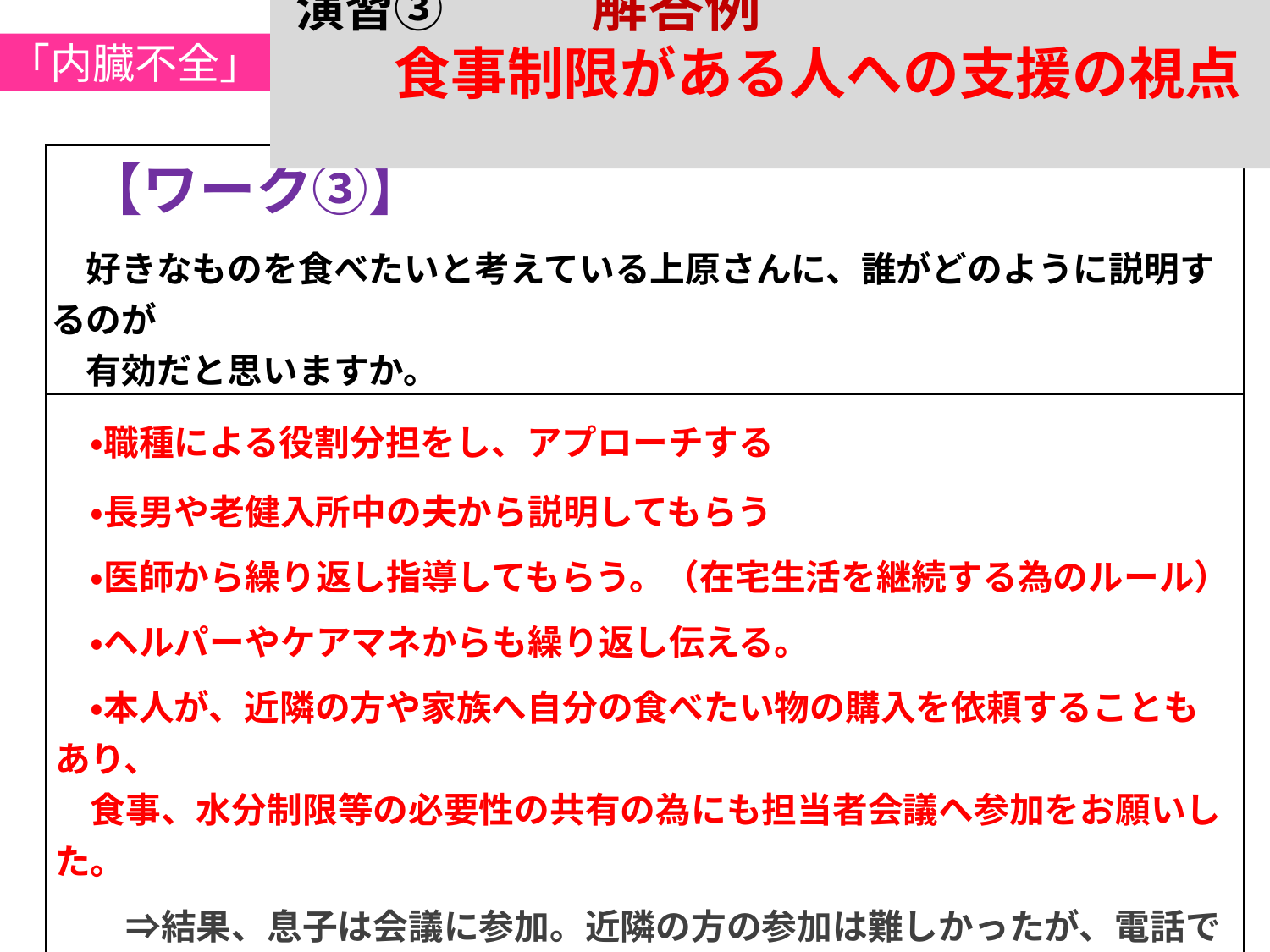

「内臓不全」
演習➂　　　解答例
　　食事制限がある人への支援の視点
| 【ワーク➂】   　好きなものを食べたいと考えている上原さんに、誰がどのように説明するのが 　有効だと思いますか。 |
| --- |
| ・職種による役割分担をし、アプローチする   　・長男や老健入所中の夫から説明してもらう   　・医師から繰り返し指導してもらう。（在宅生活を継続する為のルール）   　・ヘルパーやケアマネからも繰り返し伝える。   　・本人が、近隣の方や家族へ自分の食べたい物の購入を依頼することもあり、 　食事、水分制限等の必要性の共有の為にも担当者会議へ参加をお願いした。 　　⇒結果、息子は会議に参加。近隣の方の参加は難しかったが、電話では 　　　病状を伝え、全てではないにしても、注意する必要があることを伝えている。 　　⇒実情、家族や近隣の人は、本人の要望に根負けし購入していることもある   　・専門職として、ヘルパー、デイ、ケアマネも含め、最低でも病状が悪化するこ 　　とに関しては決して手を貸さないことにする |